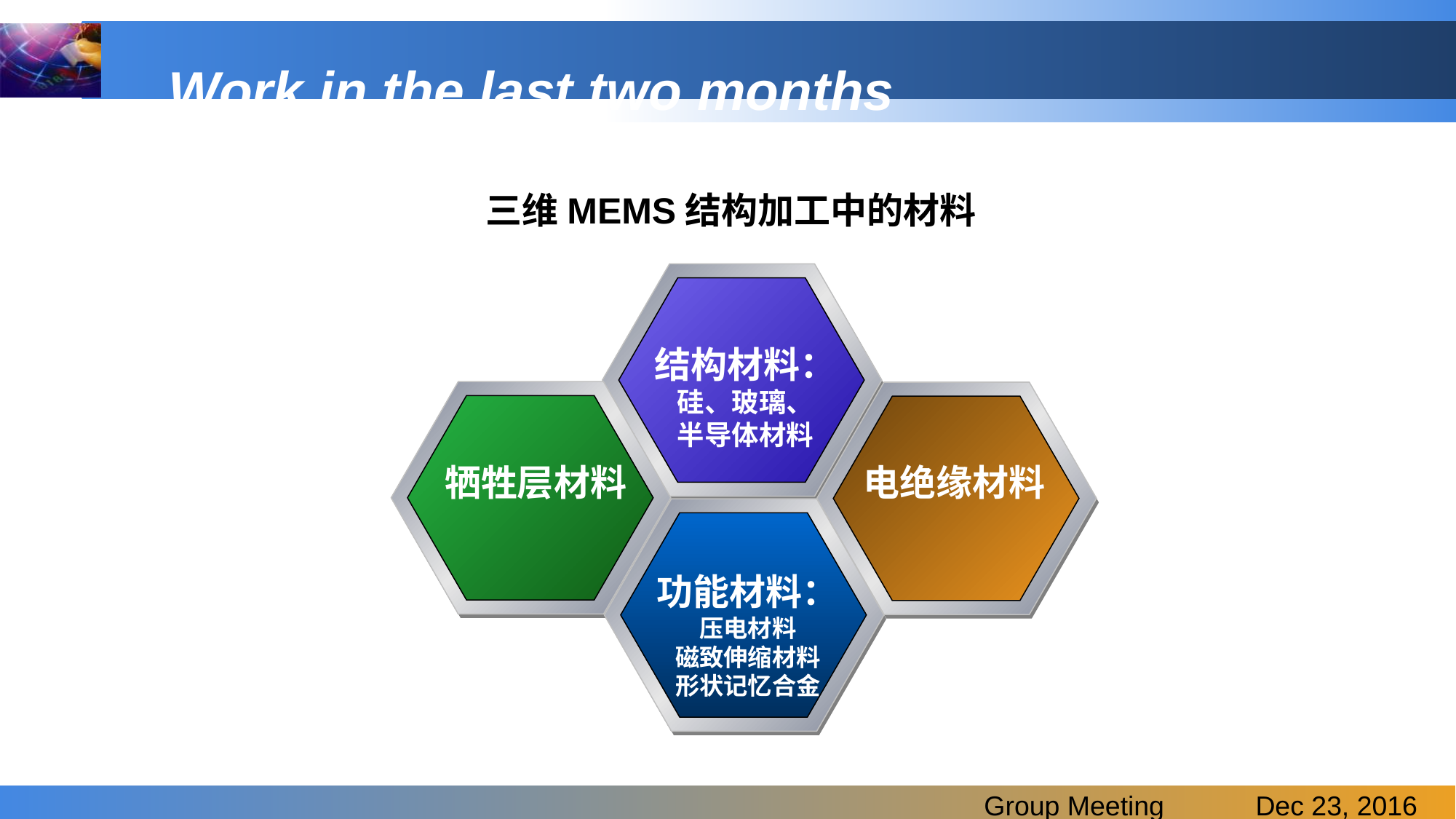

# Work in the last two months
三维MEMS结构加工中的材料

结构材料：
硅、玻璃、
半导体材料

牺牲层材料
电绝缘材料

功能材料：
压电材料
磁致伸缩材料
形状记忆合金